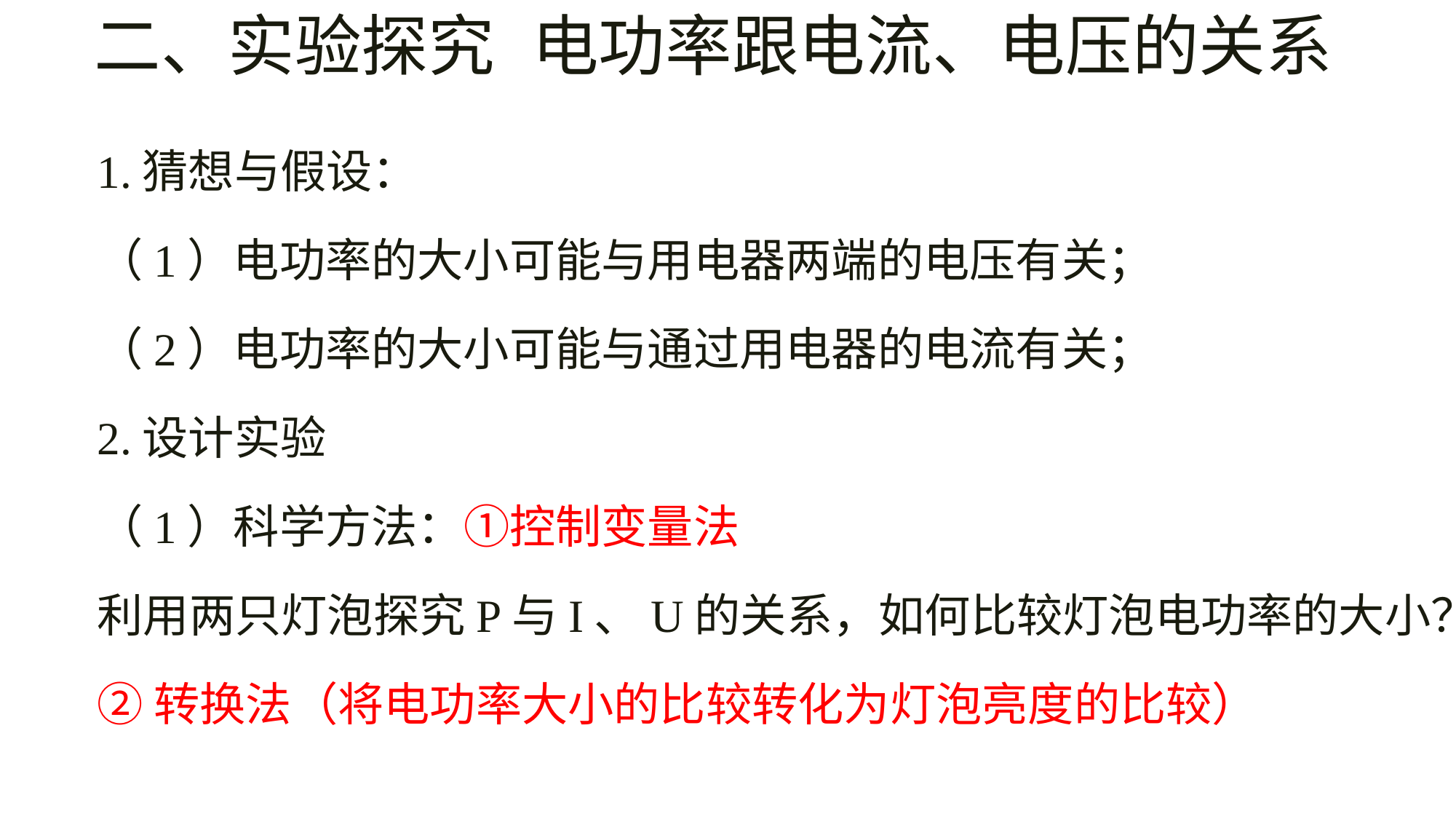

# 二、实验探究  电功率跟电流、电压的关系
1.猜想与假设：
（1）电功率的大小可能与用电器两端的电压有关；
（2）电功率的大小可能与通过用电器的电流有关；
2.设计实验
（1）科学方法：①控制变量法
利用两只灯泡探究P与I、U的关系，如何比较灯泡电功率的大小？
②转换法（将电功率大小的比较转化为灯泡亮度的比较）